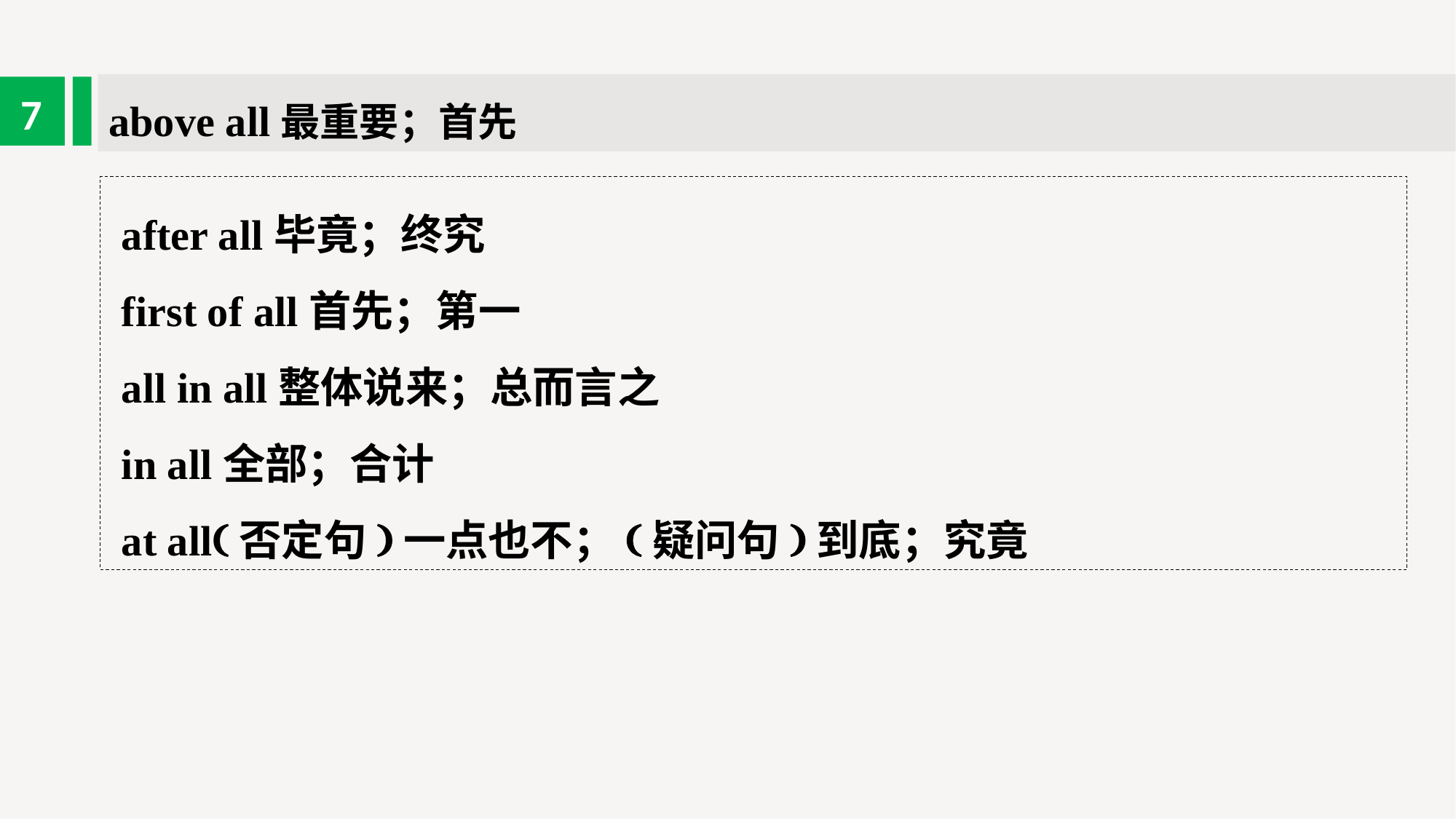

above all最重要；首先

7
after all毕竟；终究
first of all首先；第一
all in all整体说来；总而言之
in all全部；合计
at all(否定句)一点也不；(疑问句)到底；究竟